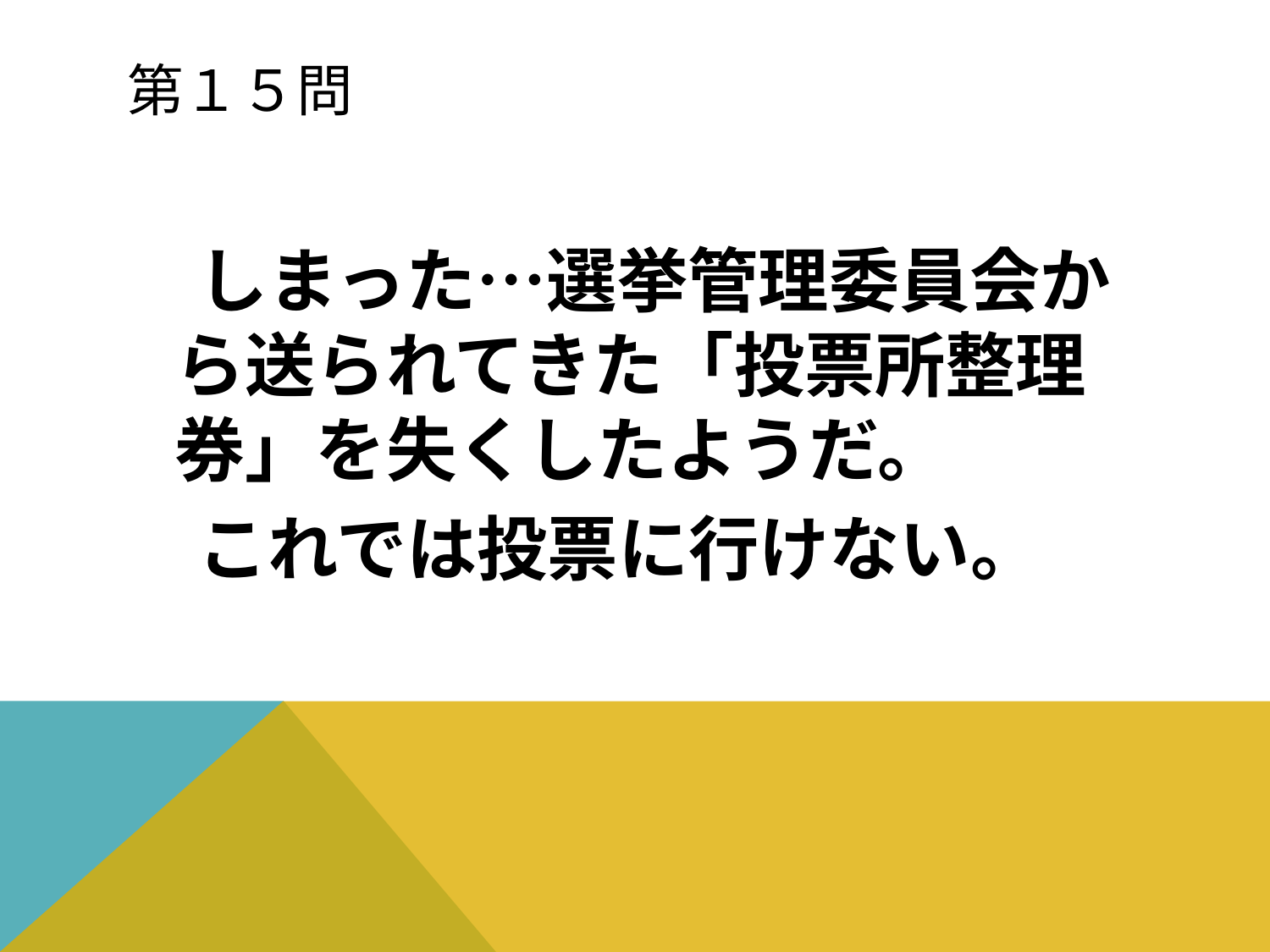

# 第１５問
　しまった…選挙管理委員会から送られてきた「投票所整理券」を失くしたようだ。
　これでは投票に行けない。